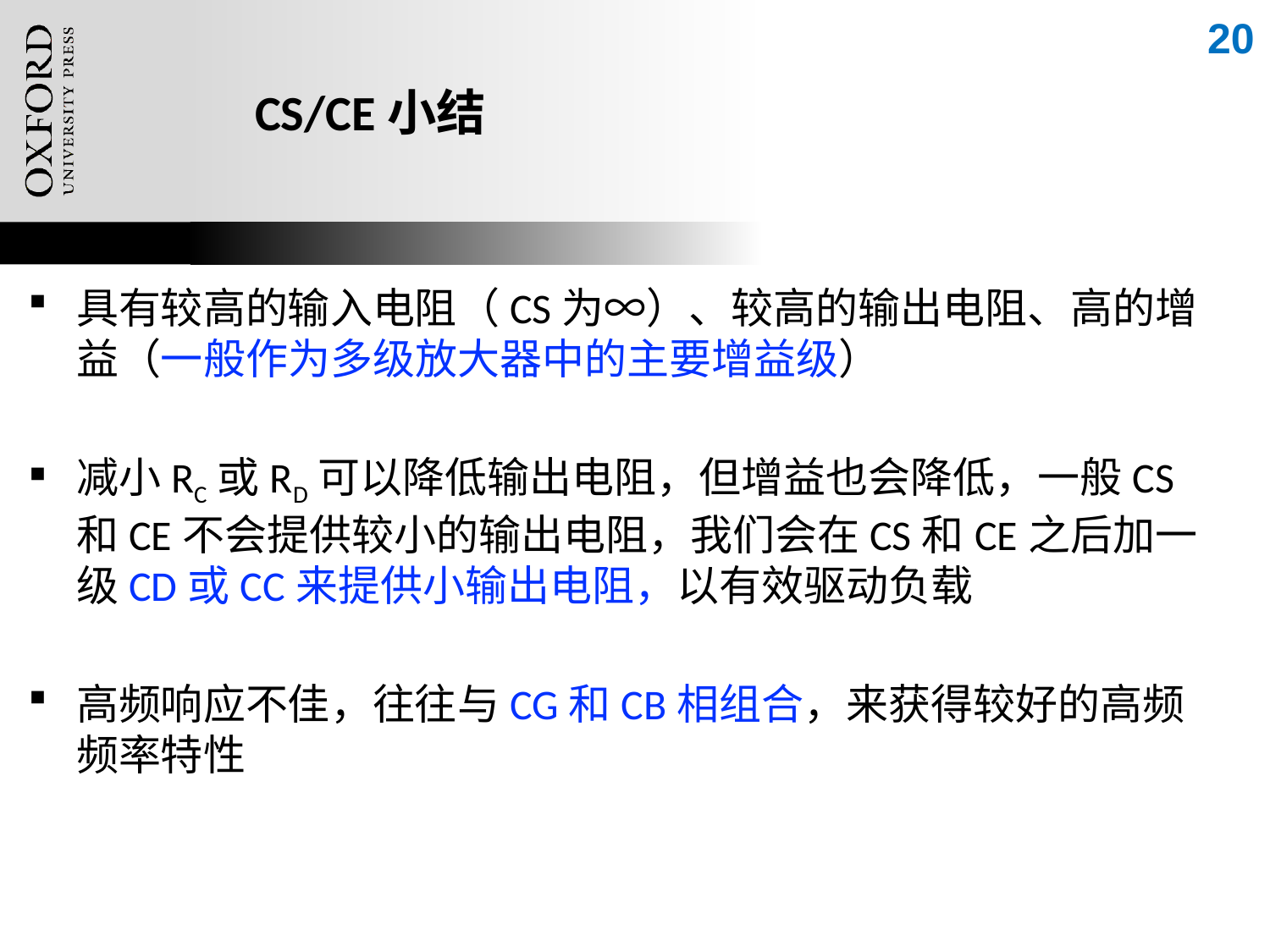

20
# CS/CE小结
具有较高的输入电阻（CS为∞）、较高的输出电阻、高的增益（一般作为多级放大器中的主要增益级）

减小RC或RD可以降低输出电阻，但增益也会降低，一般CS和CE不会提供较小的输出电阻，我们会在CS和CE之后加一级CD或CC来提供小输出电阻，以有效驱动负载

高频响应不佳，往往与CG和CB相组合，来获得较好的高频频率特性